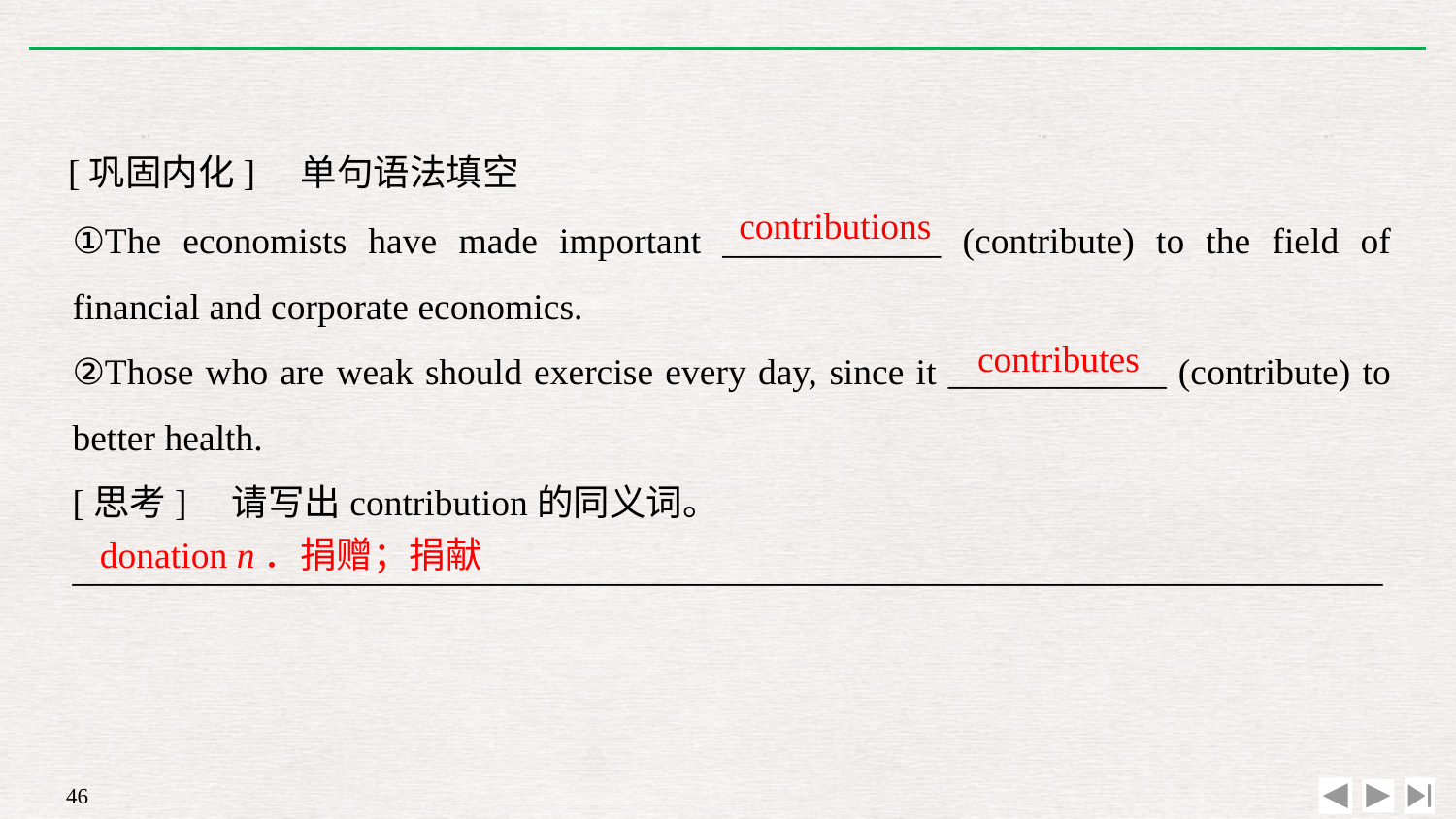

[巩固内化]　单句语法填空
①The economists have made important ____________ (contribute) to the field of financial and corporate economics.
②Those who are weak should exercise every day, since it ____________ (contribute) to better health.
[思考]　请写出contribution的同义词。
________________________________________________________________________
contributions
contributes
donation n．捐赠；捐献